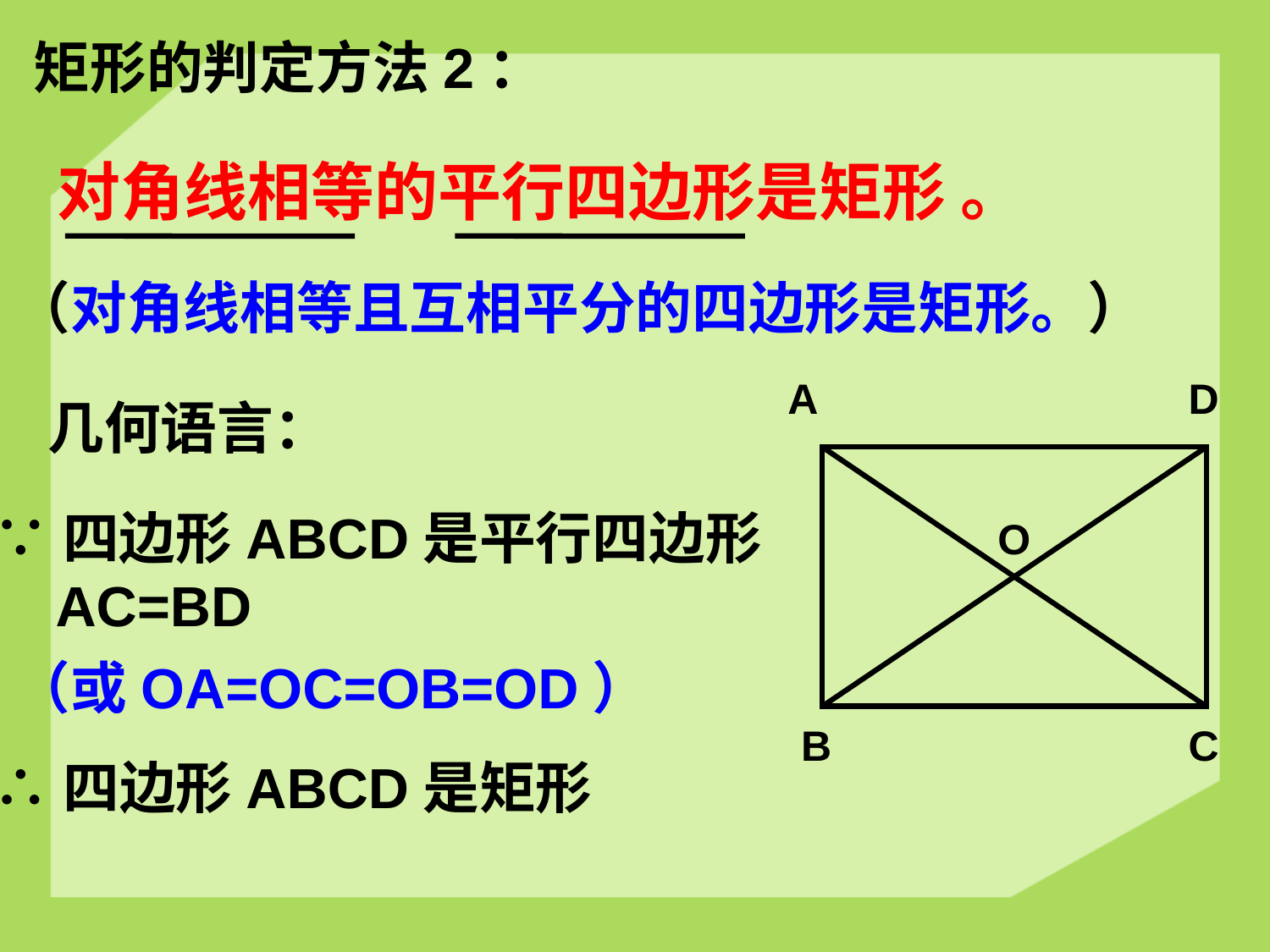

矩形的判定方法2：
对角线相等的平行四边形是矩形 。

（对角线相等且互相平分的四边形是矩形。）
A
D

O
B
C
几何语言：
∵四边形ABCD是平行四边形
    AC=BD
（或OA=OC=OB=OD）
∴四边形ABCD是矩形